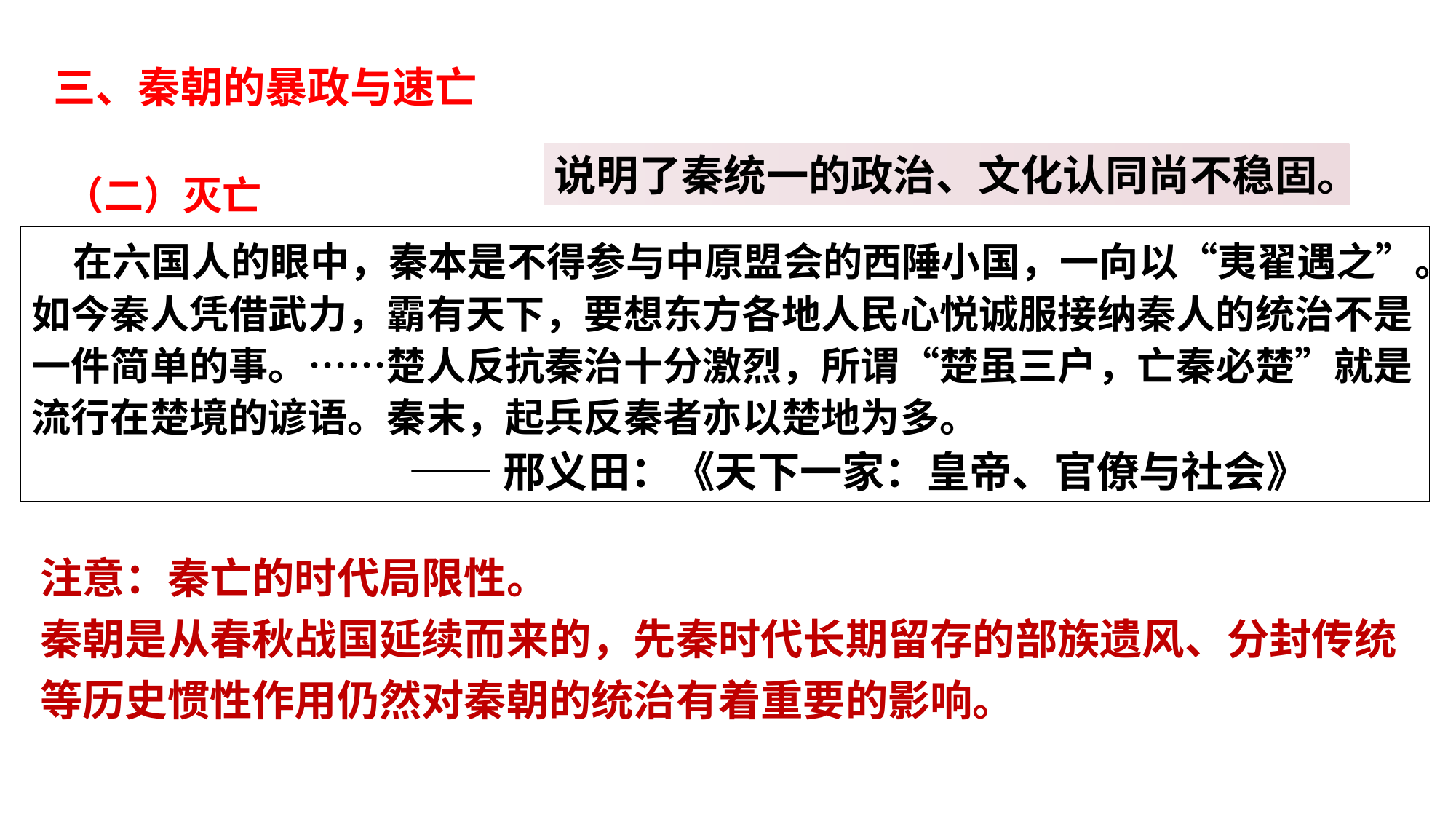

三、秦朝的暴政与速亡
说明了秦统一的政治、文化认同尚不稳固。
  （二）灭亡

    在六国人的眼中，秦本是不得参与中原盟会的西陲小国，一向以“夷翟遇之”。如今秦人凭借武力，霸有天下，要想东方各地人民心悦诚服接纳秦人的统治不是一件简单的事。……楚人反抗秦治十分激烈，所谓“楚虽三户，亡秦必楚”就是流行在楚境的谚语。秦末，起兵反秦者亦以楚地为多。
                                              ——邢义田：《天下一家：皇帝、官僚与社会》
注意：秦亡的时代局限性。
秦朝是从春秋战国延续而来的，先秦时代长期留存的部族遗风、分封传统等历史惯性作用仍然对秦朝的统治有着重要的影响。